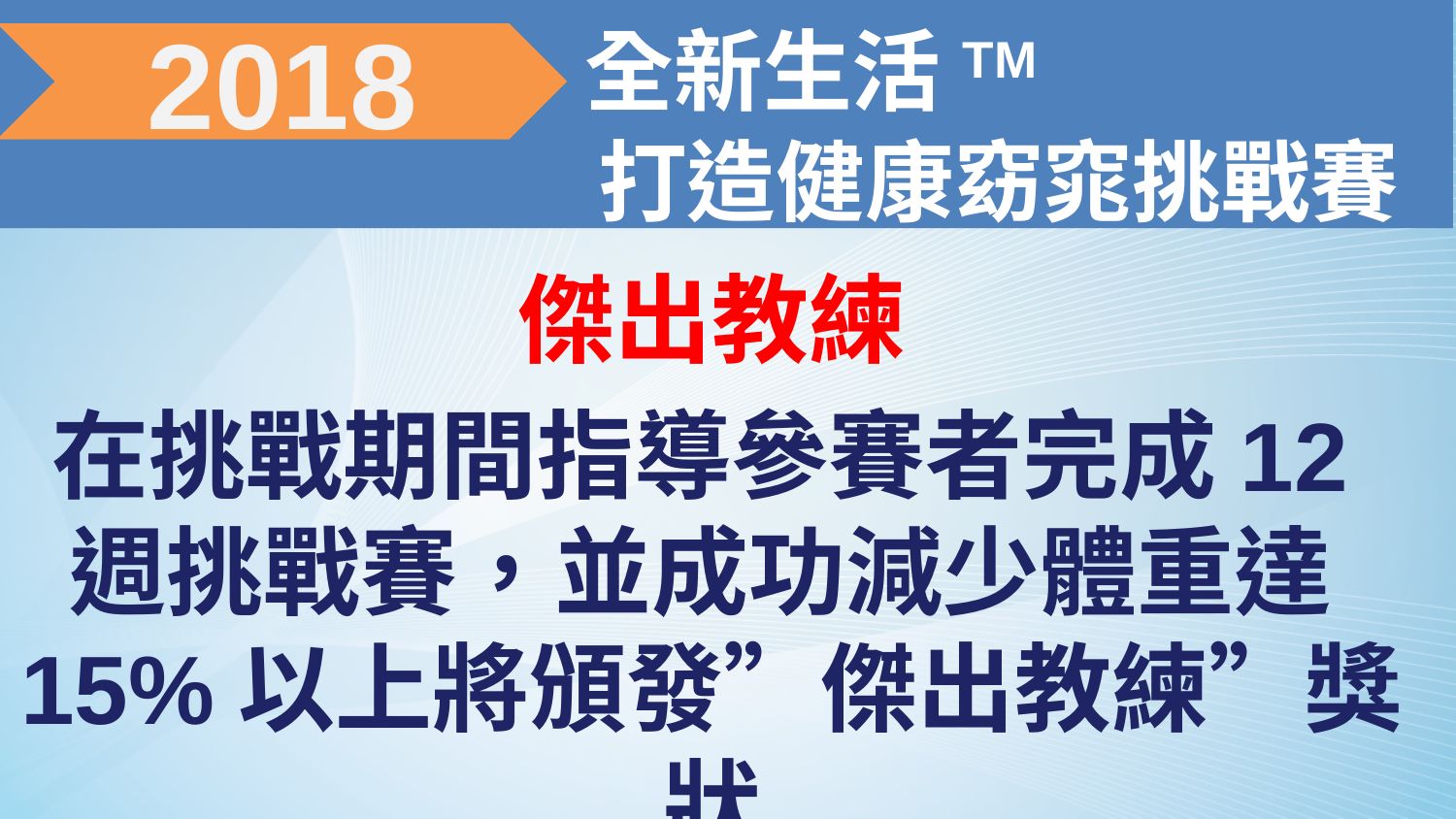

全新生活TM
                          打造健康窈窕挑戰賽
2018
傑出教練
在挑戰期間指導參賽者完成12週挑戰賽，並成功減少體重達15%以上將頒發”傑出教練”獎狀